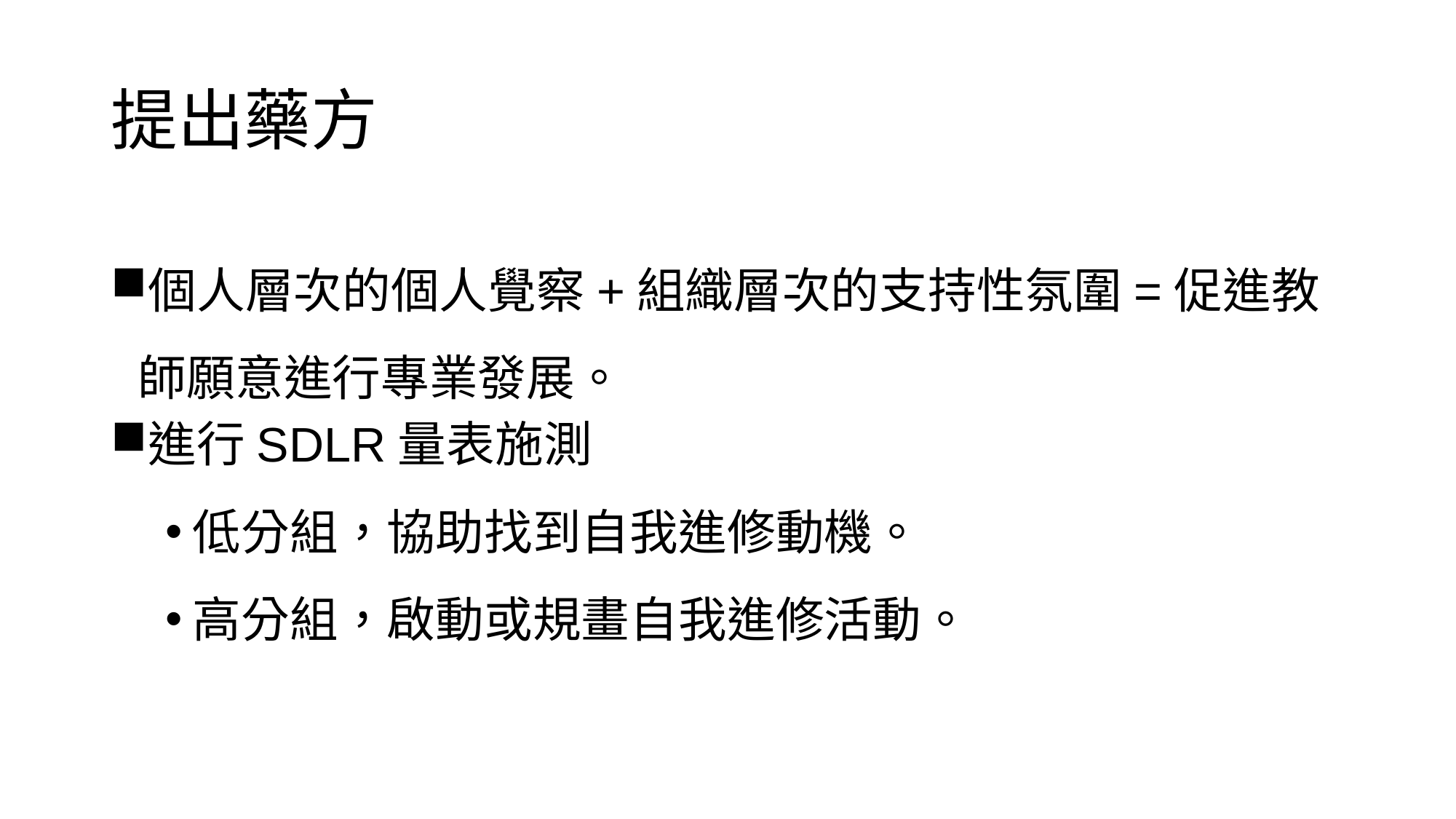

# 提出藥方
個人層次的個人覺察+組織層次的支持性氛圍=促進教師願意進行專業發展。
進行SDLR量表施測
低分組，協助找到自我進修動機。
高分組，啟動或規畫自我進修活動。